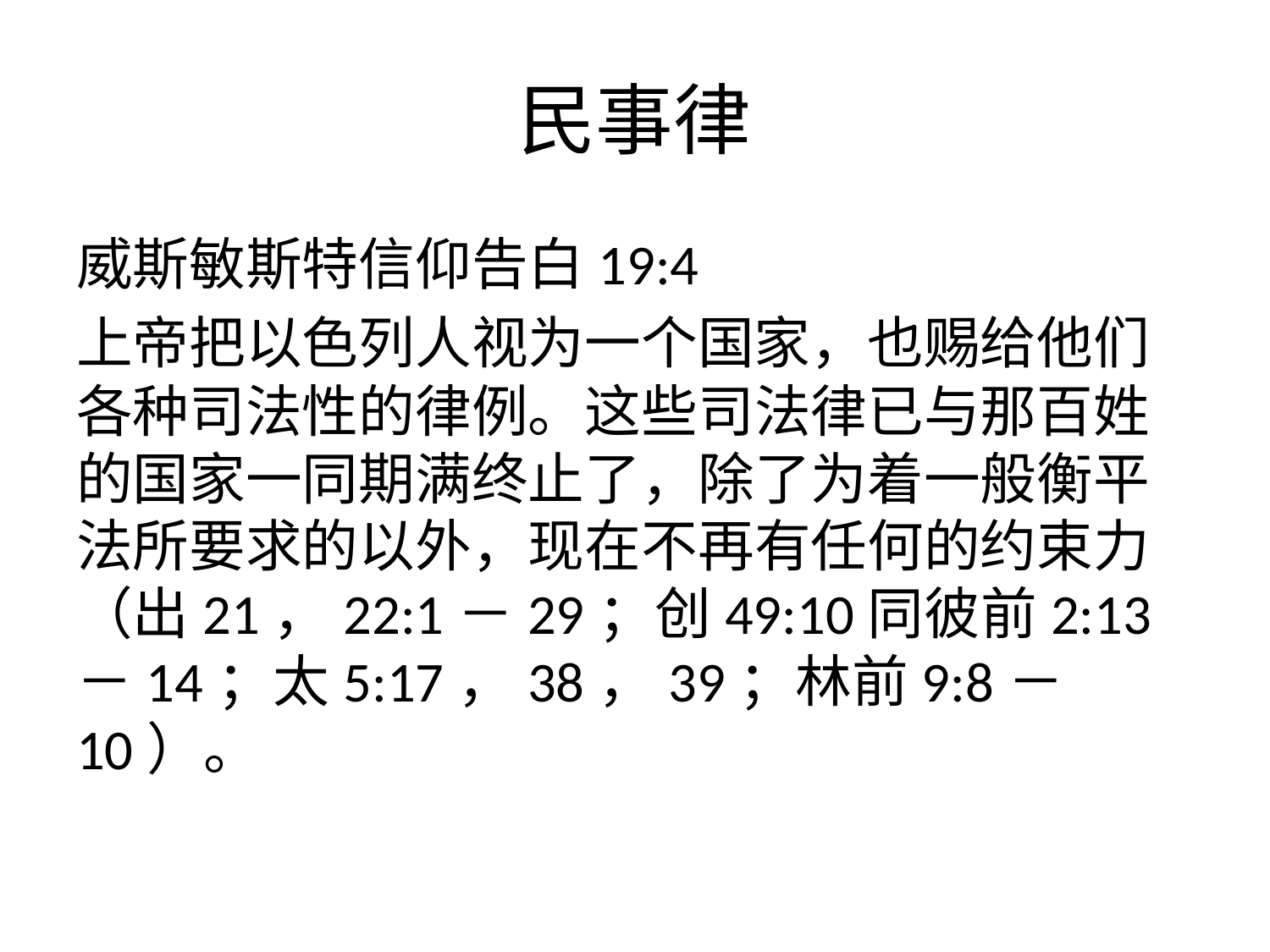

# 民事律
威斯敏斯特信仰告白19:4
上帝把以色列人视为一个国家，也赐给他们各种司法性的律例。这些司法律已与那百姓的国家一同期满终止了，除了为着一般衡平法所要求的以外，现在不再有任何的约束力（出21，22:1－29；创49:10同彼前2:13－14；太5:17，38，39；林前9:8－10）。